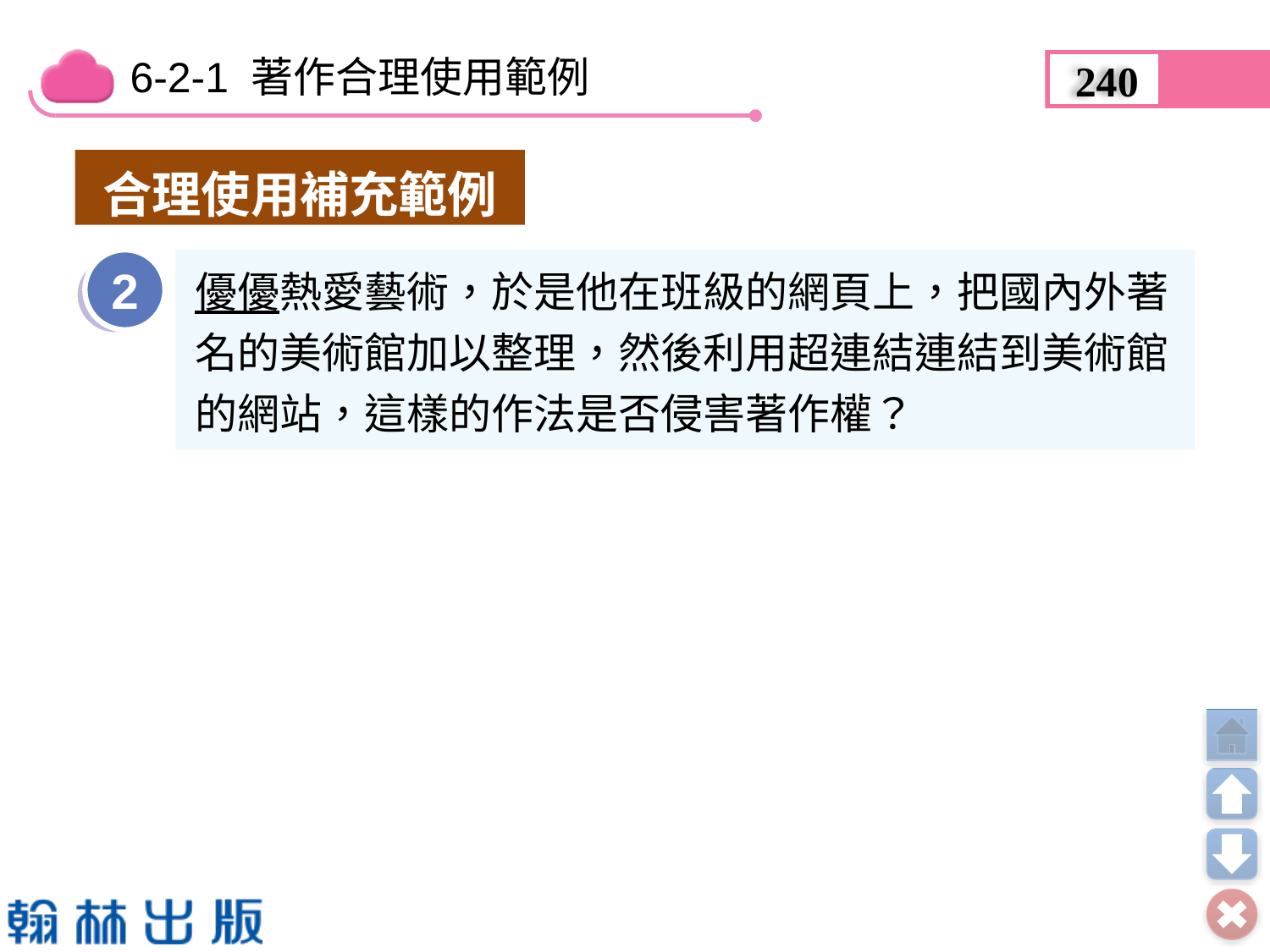

240
合理使用補充範例
2

優優熱愛藝術，於是他在班級的網頁上，把國內外著名的美術館加以整理，然後利用超連結連結到美術館的網站，這樣的作法是否侵害著作權？